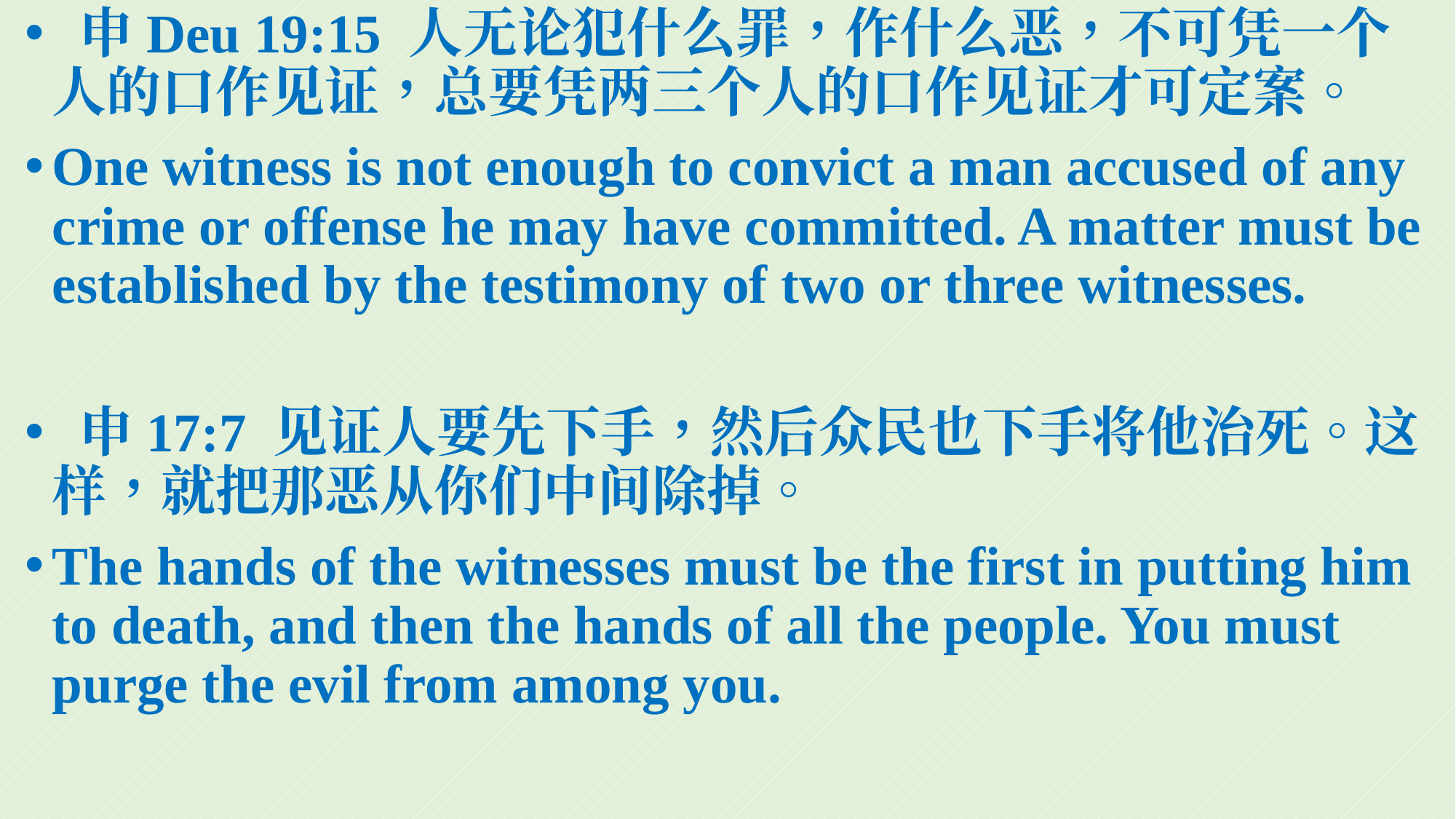

申Deu 19:15 人无论犯什么罪，作什么恶，不可凭一个人的口作见证，总要凭两三个人的口作见证才可定案。
One witness is not enough to convict a man accused of any crime or offense he may have committed. A matter must be established by the testimony of two or three witnesses.

 申17:7 见证人要先下手，然后众民也下手将他治死。这样，就把那恶从你们中间除掉。
The hands of the witnesses must be the first in putting him to death, and then the hands of all the people. You must purge the evil from among you.